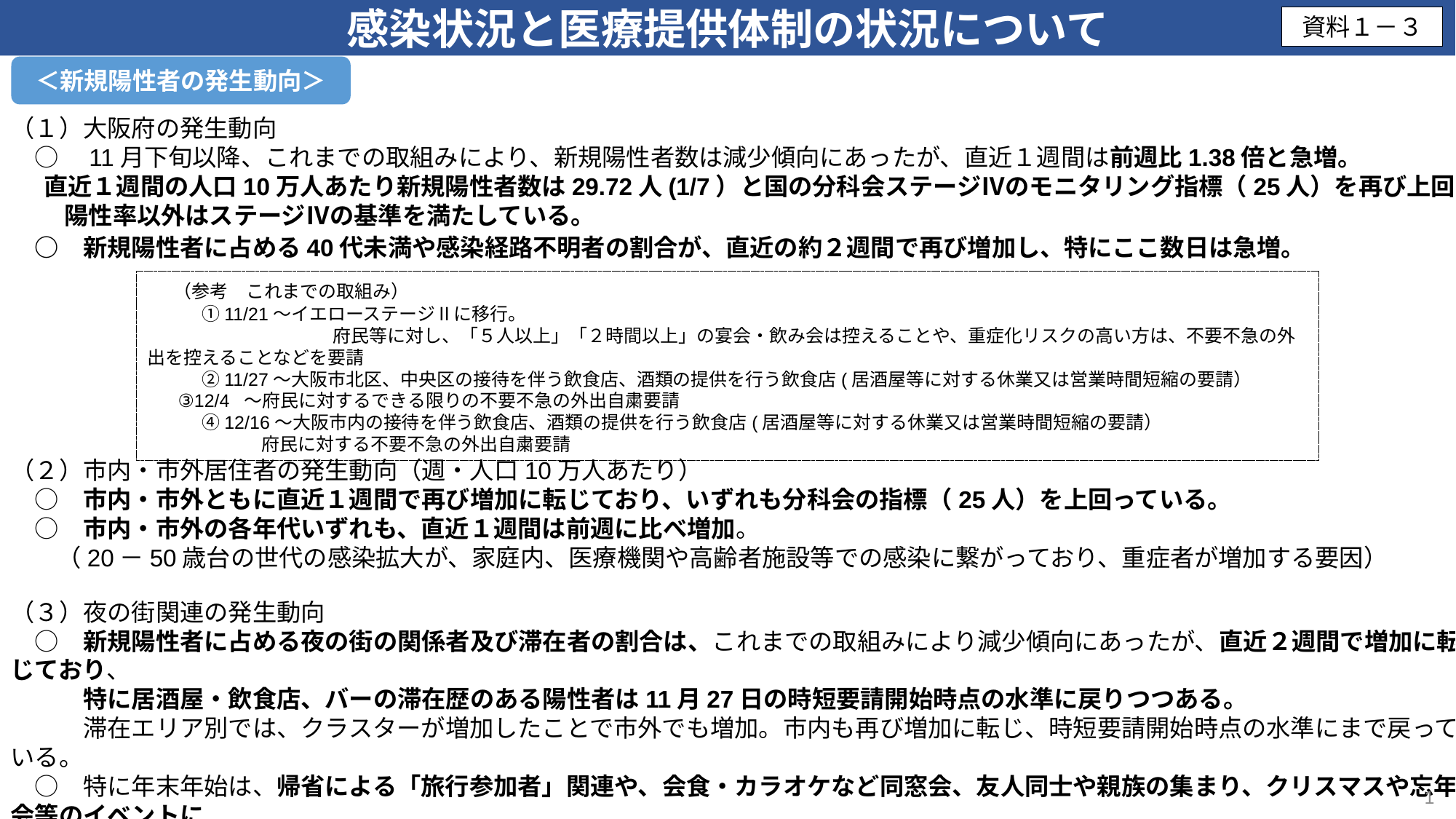

感染状況と医療提供体制の状況について
資料１－３
＜新規陽性者の発生動向＞

（１）大阪府の発生動向
　○　11月下旬以降、これまでの取組みにより、新規陽性者数は減少傾向にあったが、直近１週間は前週比1.38倍と急増。
     直近１週間の人口10万人あたり新規陽性者数は29.72人(1/7）と国の分科会ステージⅣのモニタリング指標（25人）を再び上回り、
　　 陽性率以外はステージⅣの基準を満たしている。
　○　新規陽性者に占める40代未満や感染経路不明者の割合が、直近の約２週間で再び増加し、特にここ数日は急増。

（２）市内・市外居住者の発生動向（週・人口10万人あたり）
　○　市内・市外ともに直近１週間で再び増加に転じており、いずれも分科会の指標（25人）を上回っている。
　○　市内・市外の各年代いずれも、直近１週間は前週に比べ増加。
   　（20－50歳台の世代の感染拡大が、家庭内、医療機関や高齢者施設等での感染に繋がっており、重症者が増加する要因）

（３）夜の街関連の発生動向
　○　新規陽性者に占める夜の街の関係者及び滞在者の割合は、これまでの取組みにより減少傾向にあったが、直近２週間で増加に転じており、
　　　特に居酒屋・飲食店、バーの滞在歴のある陽性者は11月27日の時短要請開始時点の水準に戻りつつある。
　　　滞在エリア別では、クラスターが増加したことで市外でも増加。市内も再び増加に転じ、時短要請開始時点の水準にまで戻っている。
　○　特に年末年始は、帰省による「旅行参加者」関連や、会食・カラオケなど同窓会、友人同士や親族の集まり、クリスマスや忘年会等のイベントに
　　　より感染が推定される事例が数多く確認。

　 （参考　これまでの取組み）
　　　①11/21～イエローステージⅡに移行。
　　　　　　　　　　 府民等に対し、「５人以上」「２時間以上」の宴会・飲み会は控えることや、重症化リスクの高い方は、不要不急の外出を控えることなどを要請
　　　②11/27～大阪市北区、中央区の接待を伴う飲食店、酒類の提供を行う飲食店(居酒屋等に対する休業又は営業時間短縮の要請）
      ③12/4  ～府民に対するできる限りの不要不急の外出自粛要請
　　　④12/16～大阪市内の接待を伴う飲食店、酒類の提供を行う飲食店(居酒屋等に対する休業又は営業時間短縮の要請）
　　　               府民に対する不要不急の外出自粛要請
1